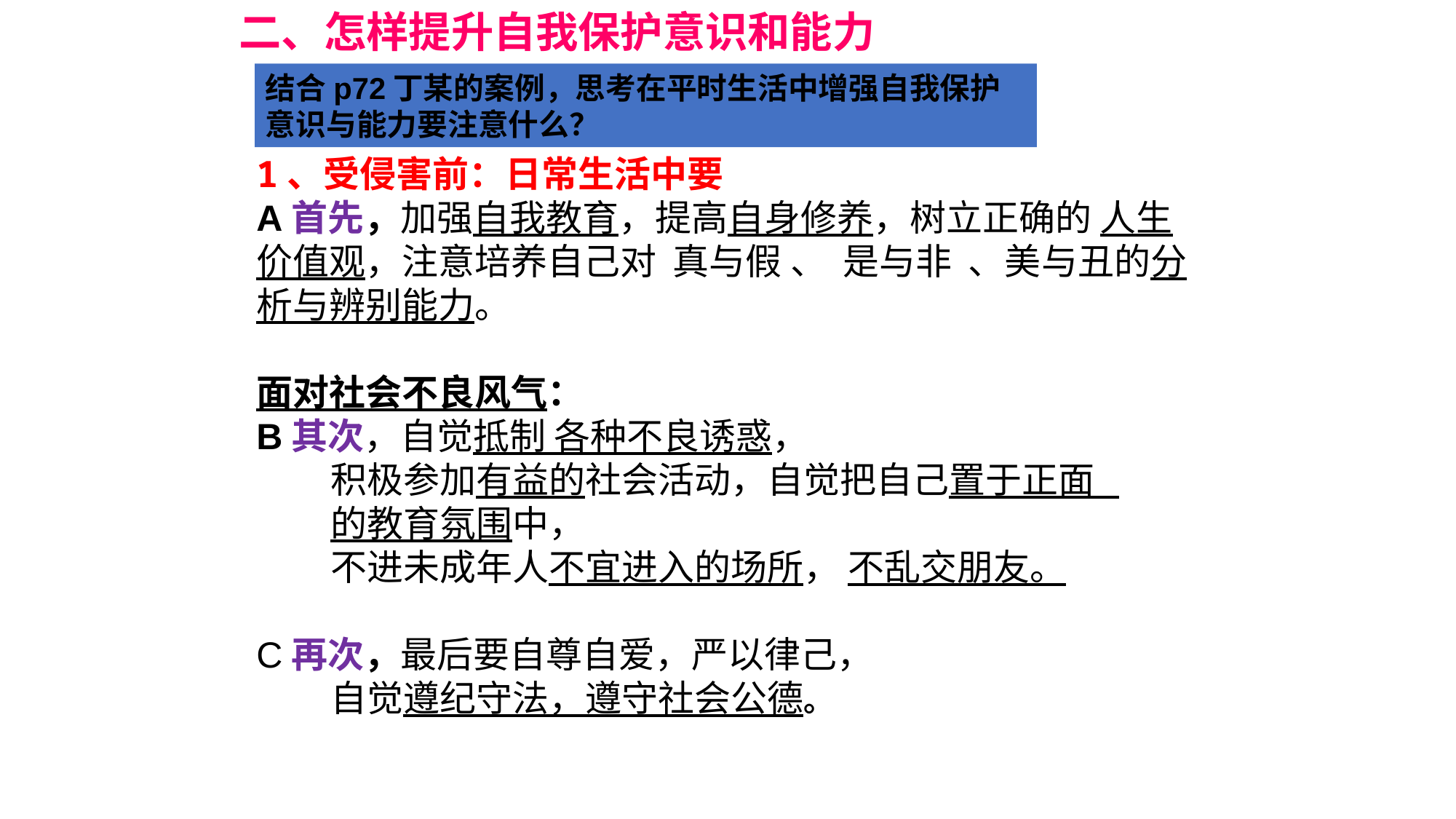

二、怎样提升自我保护意识和能力
结合p72丁某的案例，思考在平时生活中增强自我保护意识与能力要注意什么？
1、受侵害前：日常生活中要
A首先，加强自我教育，提高自身修养，树立正确的 人生价值观，注意培养自己对  真与假 、  是与非  、美与丑的分析与辨别能力。

面对社会不良风气：
B其次，自觉抵制 各种不良诱惑，
        积极参加有益的社会活动，自觉把自己置于正面
        的教育氛围中，
        不进未成年人不宜进入的场所， 不乱交朋友。

C再次，最后要自尊自爱，严以律己，
        自觉遵纪守法，遵守社会公德。